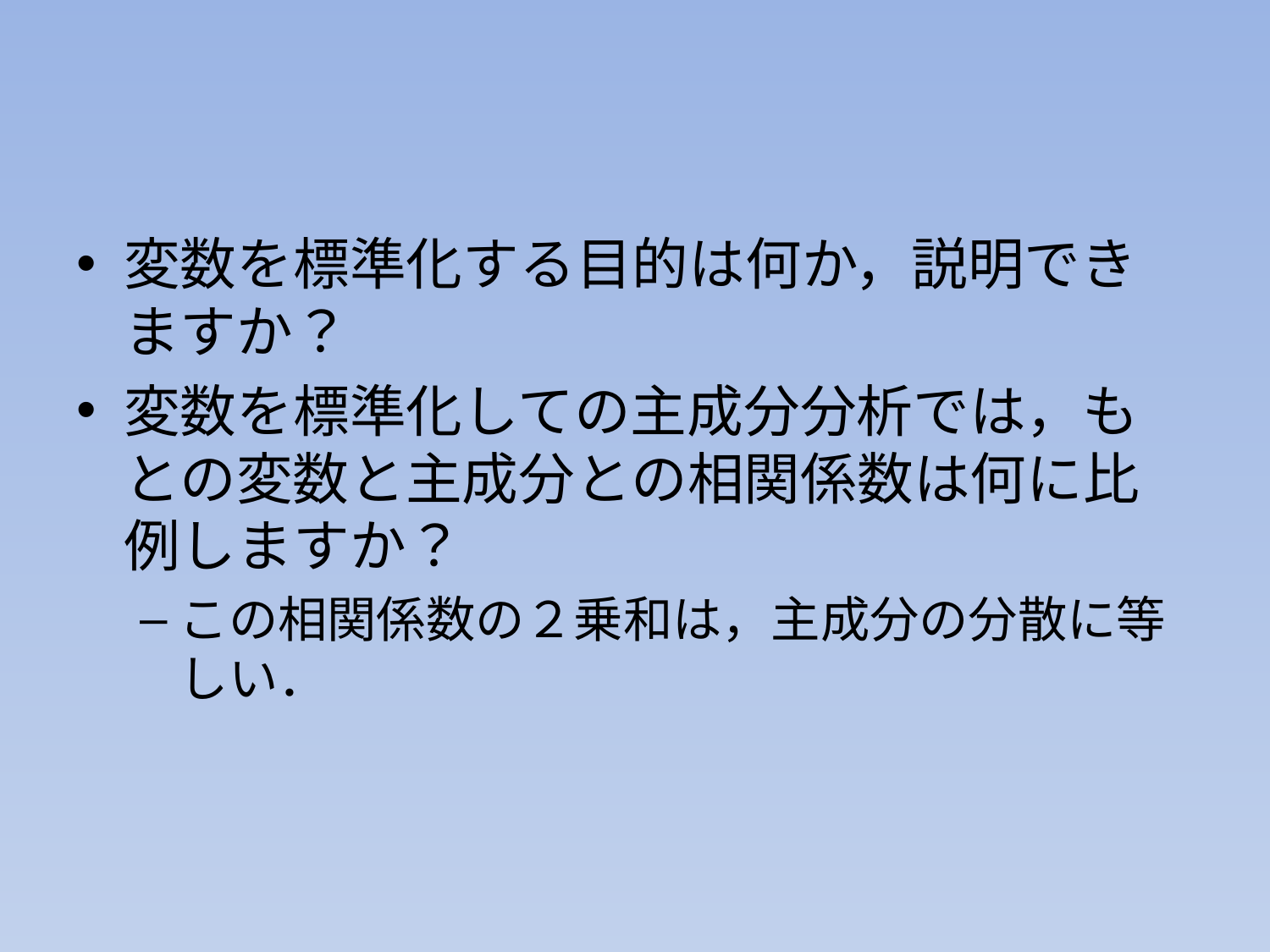

#
変数を標準化する目的は何か，説明できますか？
変数を標準化しての主成分分析では，もとの変数と主成分との相関係数は何に比例しますか？
この相関係数の２乗和は，主成分の分散に等しい．